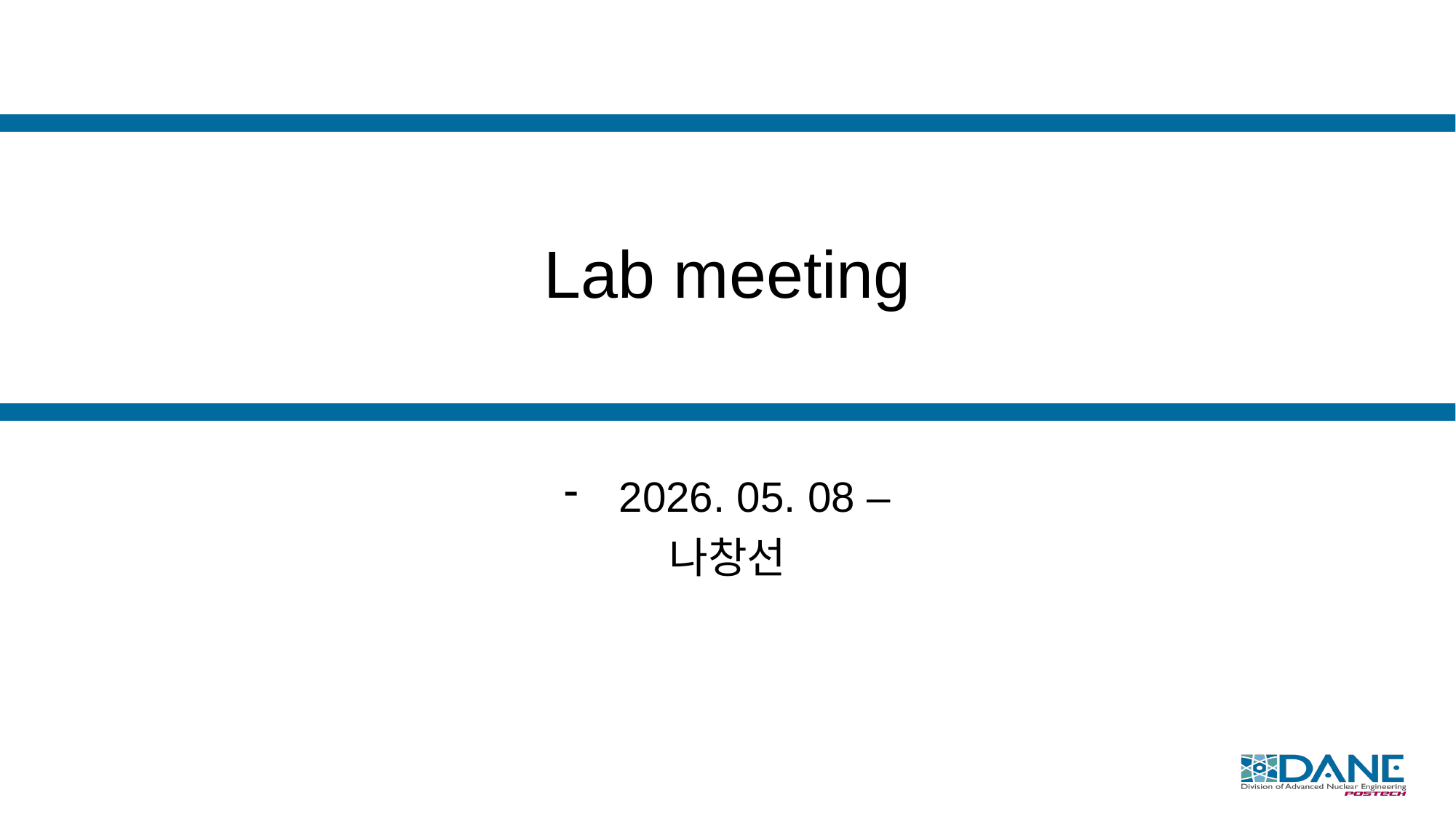

# Lab meeting
2026. 05. 08 –
나창선